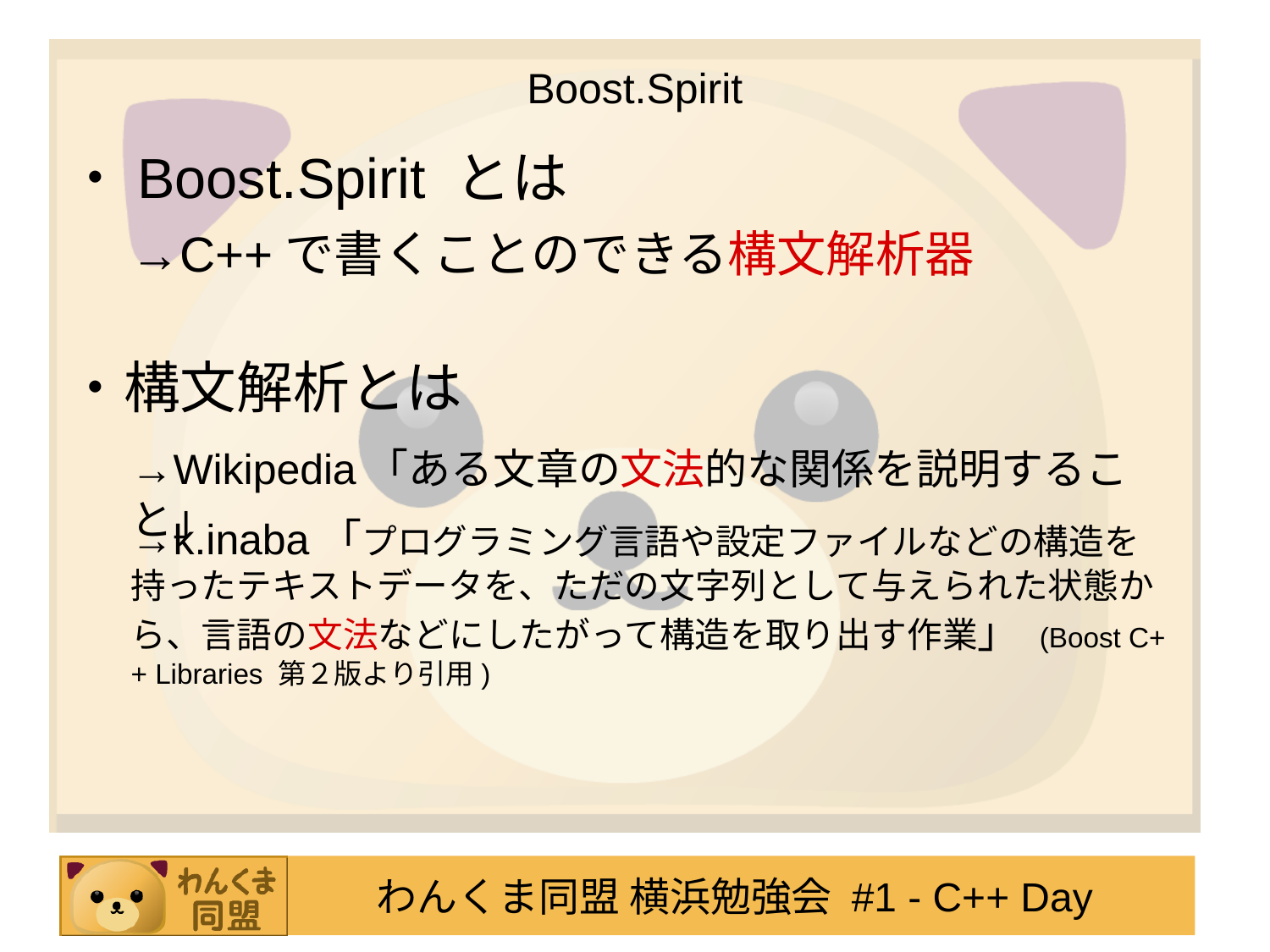

Boost.Spirit
・Boost.Spirit とは
→C++で書くことのできる構文解析器
・構文解析とは
→Wikipedia「ある文章の文法的な関係を説明すること」
→k.inaba「プログラミング言語や設定ファイルなどの構造を持ったテキストデータを、ただの文字列として与えられた状態から、言語の文法などにしたがって構造を取り出す作業」 (Boost C++ Libraries 第２版より引用)